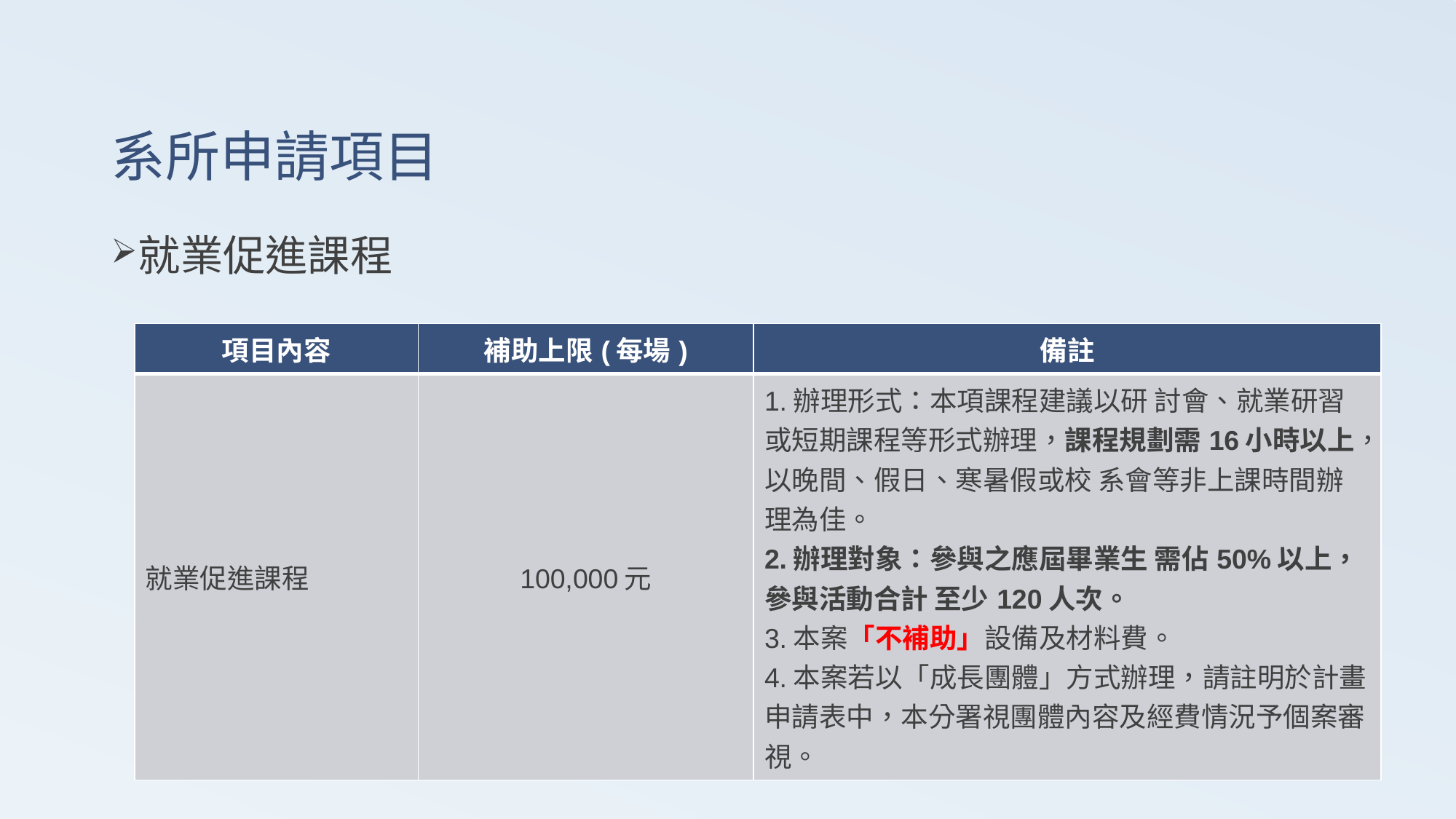

# 系所申請項目
就業促進課程
| 項目內容 | 補助上限(每場) | 備註 |
| --- | --- | --- |
| 就業促進課程 | 100,000元 | 1.辦理形式：本項課程建議以研 討會、就業研習或短期課程等形式辦理，課程規劃需16小時以上，以晚間、假日、寒暑假或校 系會等非上課時間辦理為佳。 2.辦理對象：參與之應屆畢業生 需佔50%以上，參與活動合計 至少120人次。 3.本案「不補助」設備及材料費。 4.本案若以「成長團體」方式辦理，請註明於計畫申請表中，本分署視團體內容及經費情況予個案審視。 |